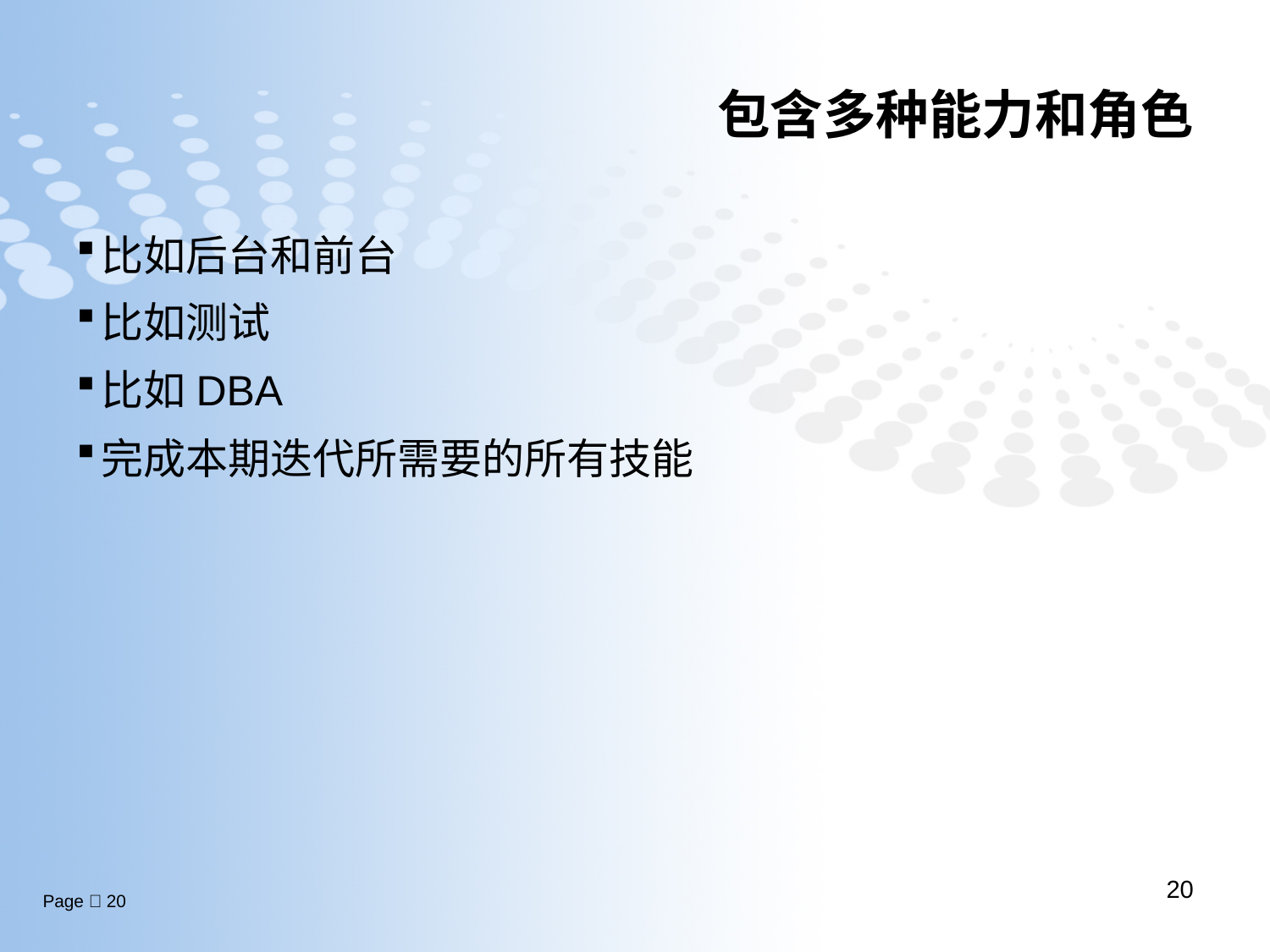

# 包含多种能力和角色
比如后台和前台
比如测试
比如DBA
完成本期迭代所需要的所有技能
20